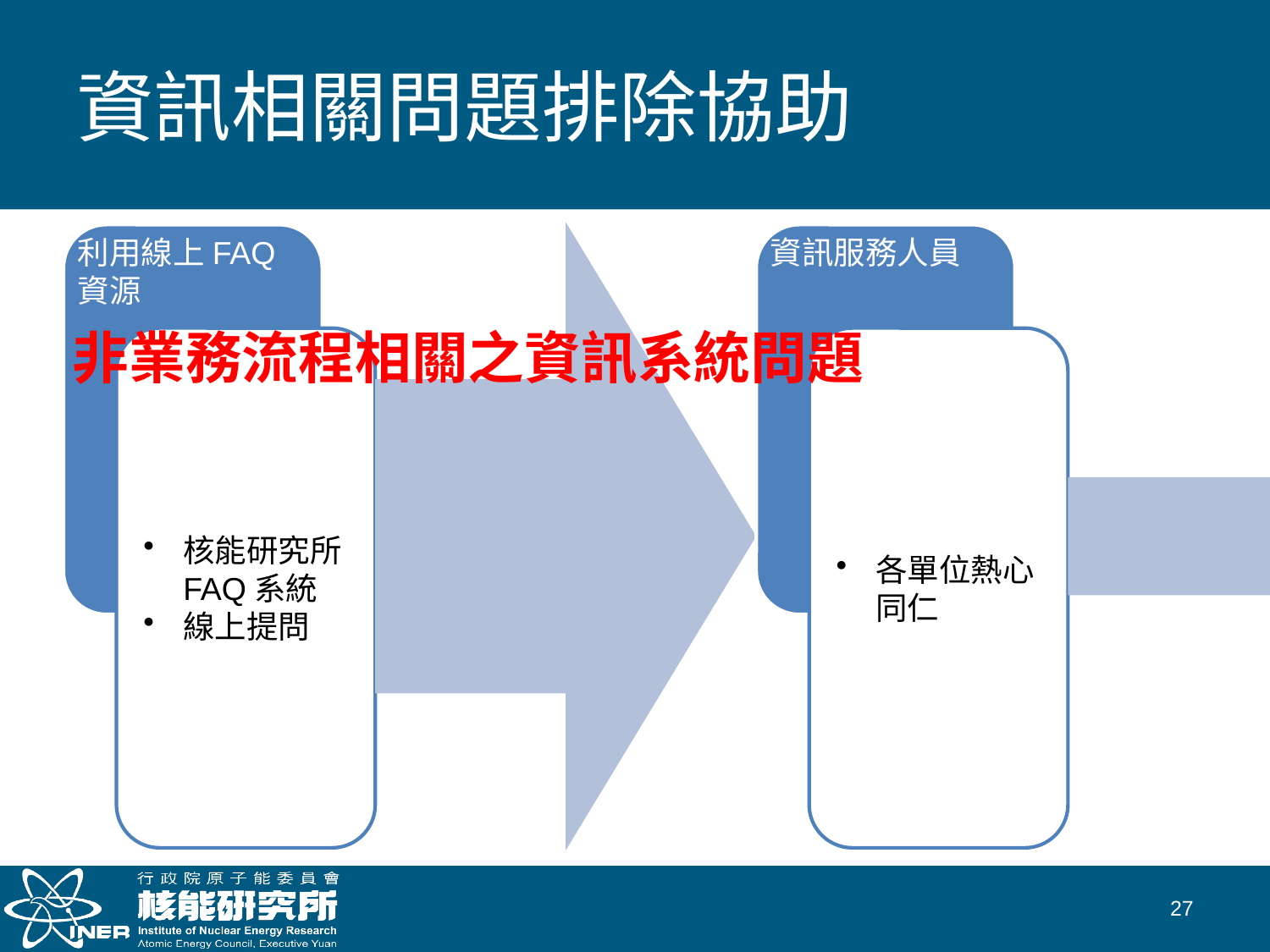

# 資訊相關問題排除協助
利用線上FAQ資源
核能研究所FAQ系統
線上提問
資訊服務人員
各單位熱心同仁
非業務流程相關之資訊系統問題
27